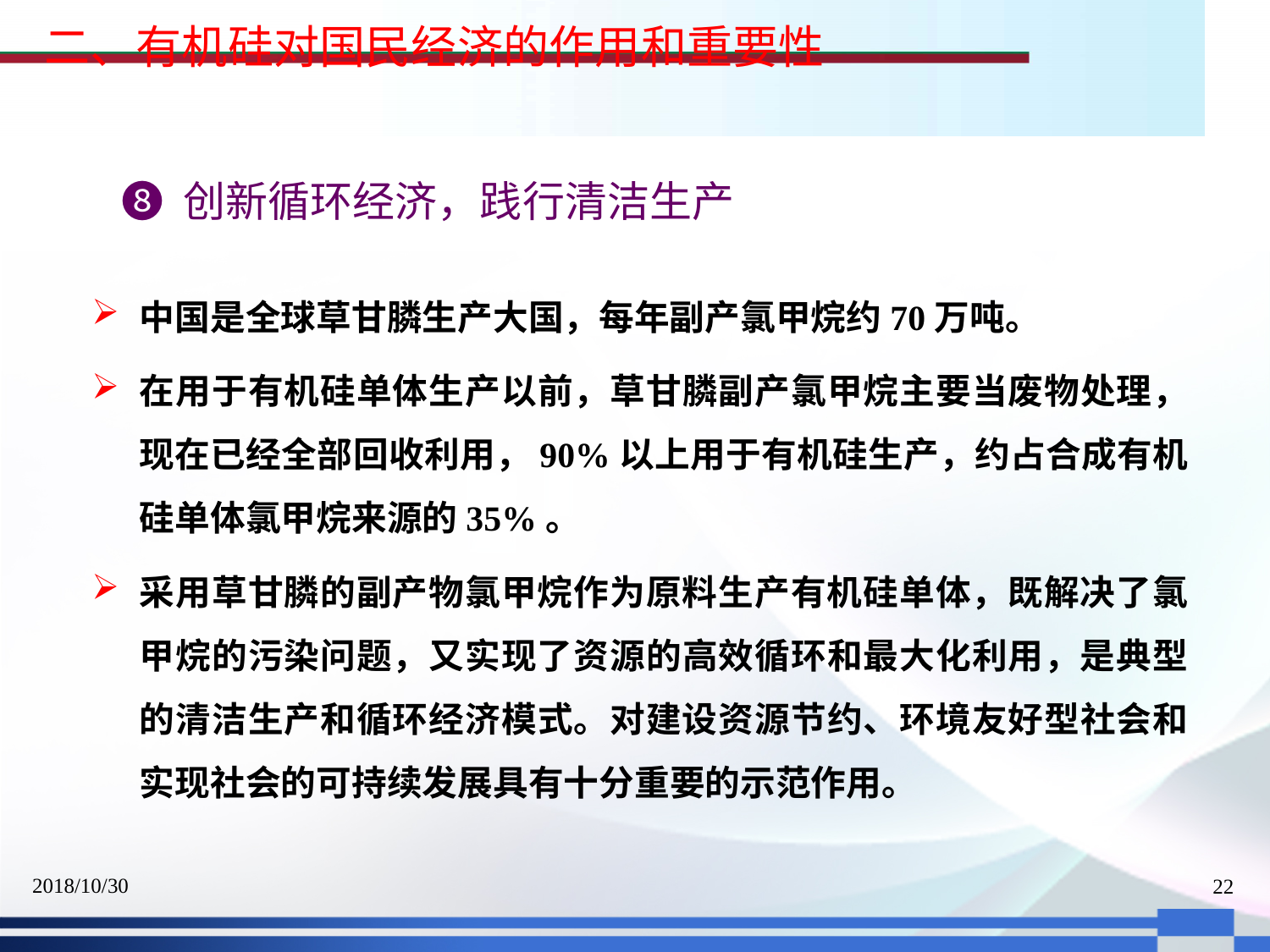

二、有机硅对国民经济的作用和重要性
❽ 创新循环经济，践行清洁生产
中国是全球草甘膦生产大国，每年副产氯甲烷约70万吨。
在用于有机硅单体生产以前，草甘膦副产氯甲烷主要当废物处理，现在已经全部回收利用，90%以上用于有机硅生产，约占合成有机硅单体氯甲烷来源的35%。
采用草甘膦的副产物氯甲烷作为原料生产有机硅单体，既解决了氯甲烷的污染问题，又实现了资源的高效循环和最大化利用，是典型的清洁生产和循环经济模式。对建设资源节约、环境友好型社会和实现社会的可持续发展具有十分重要的示范作用。